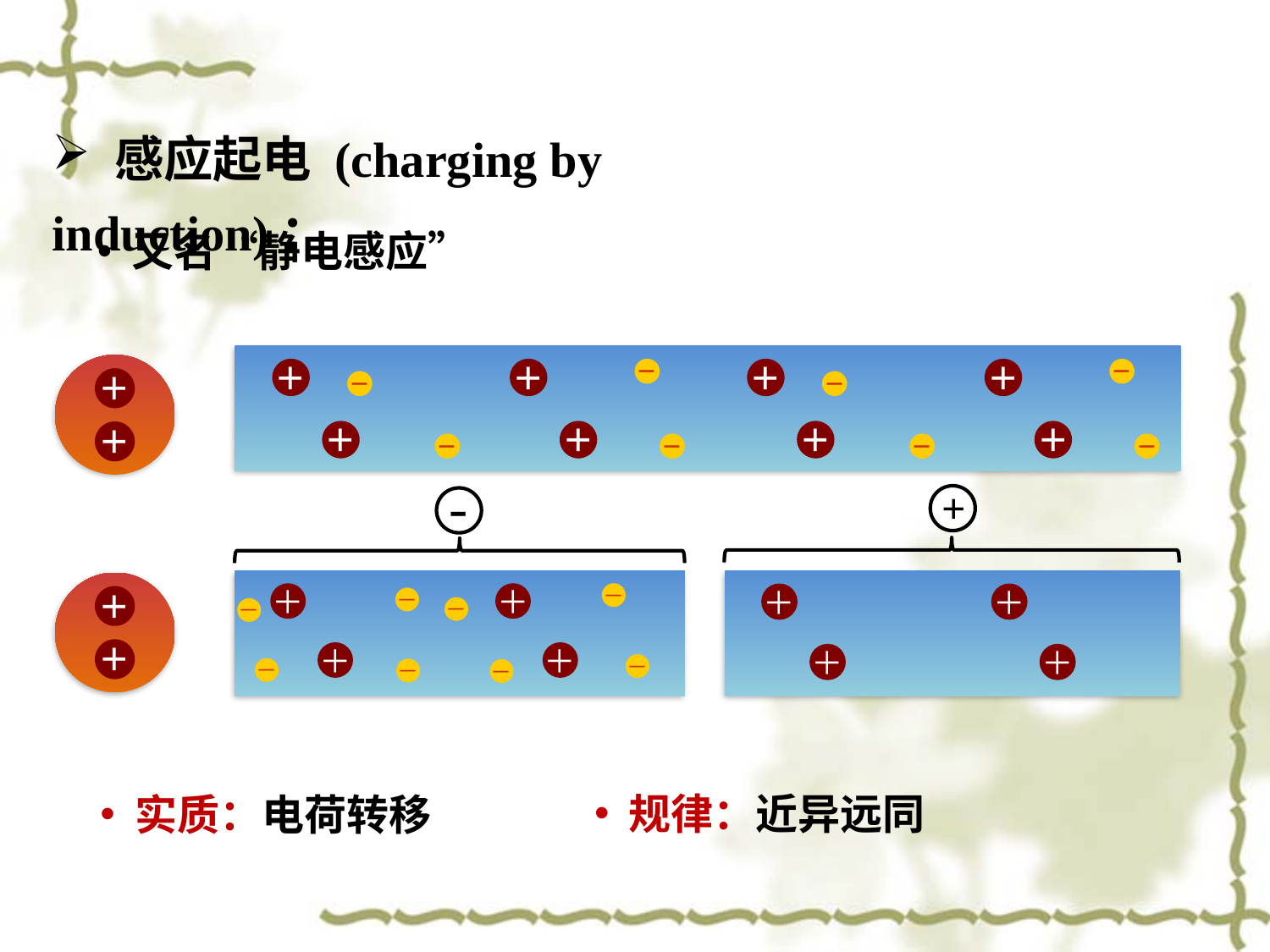

感应起电 (charging by induction)：
 又名“静电感应”

＋
＋
＋
＋
＋
＋
＋
＋

＋
＋
－
－
－
－
－
－
－
－

-

+

＋
＋
－
－
－
－
＋
＋
－
－
－
－

＋
＋
＋
＋

＋
＋
 规律：近异远同
 实质：电荷转移